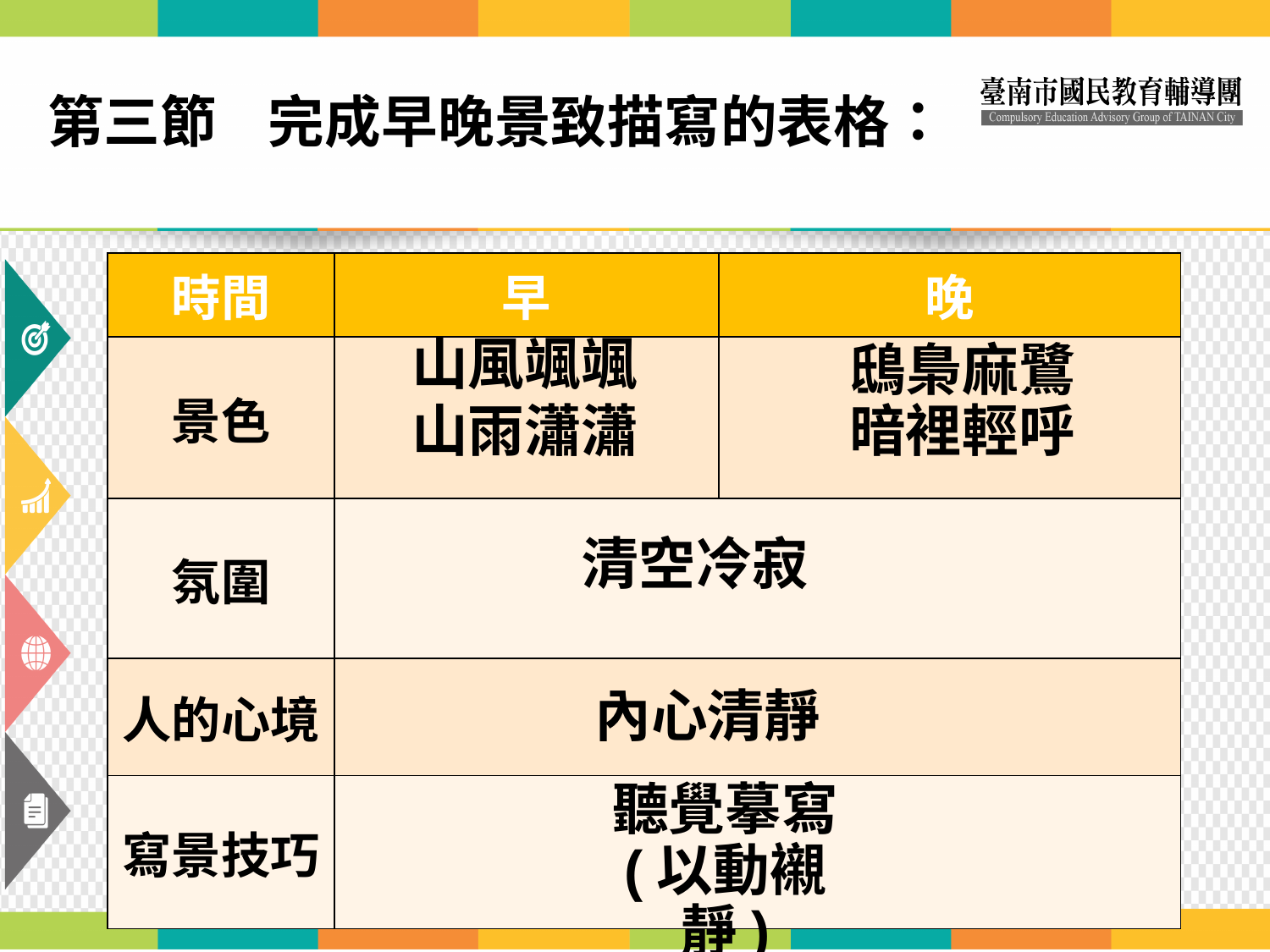

第三節    完成早晚景致描寫的表格：
| 時間 | 早 | 晚 |
| --- | --- | --- |
| 景色 |  |  |
| 氛圍 |  |  |
| 人的心境 |  |  |
| 寫景技巧 |  |  |
山風颯颯
鴟梟麻鷺暗裡輕呼
山雨瀟瀟
清空冷寂
內心清靜
聽覺摹寫
(以動襯靜)